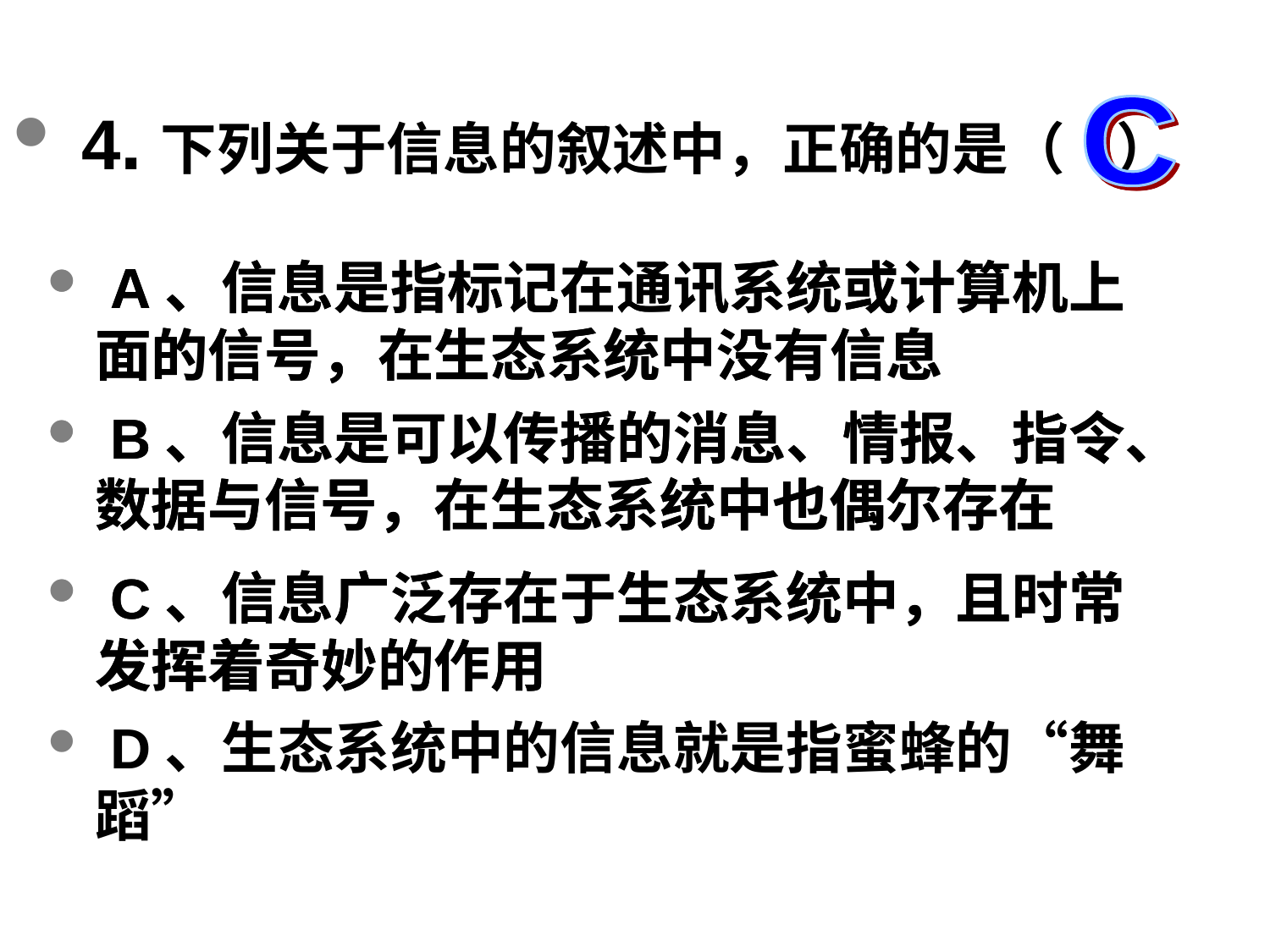

4.下列关于信息的叙述中，正确的是（    ）
C
 A、信息是指标记在通讯系统或计算机上面的信号，在生态系统中没有信息
 A、信息是指标记在通讯系统或计算机上面的信号，在生态系统中没有信息
 B、信息是可以传播的消息、情报、指令、数据与信号，在生态系统中也偶尔存在
 B、信息是可以传播的消息、情报、指令、数据与信号，在生态系统中也偶尔存在
 C、信息广泛存在于生态系统中，且时常发挥着奇妙的作用
 C、信息广泛存在于生态系统中，且时常发挥着奇妙的作用
 D、生态系统中的信息就是指蜜蜂的“舞蹈”